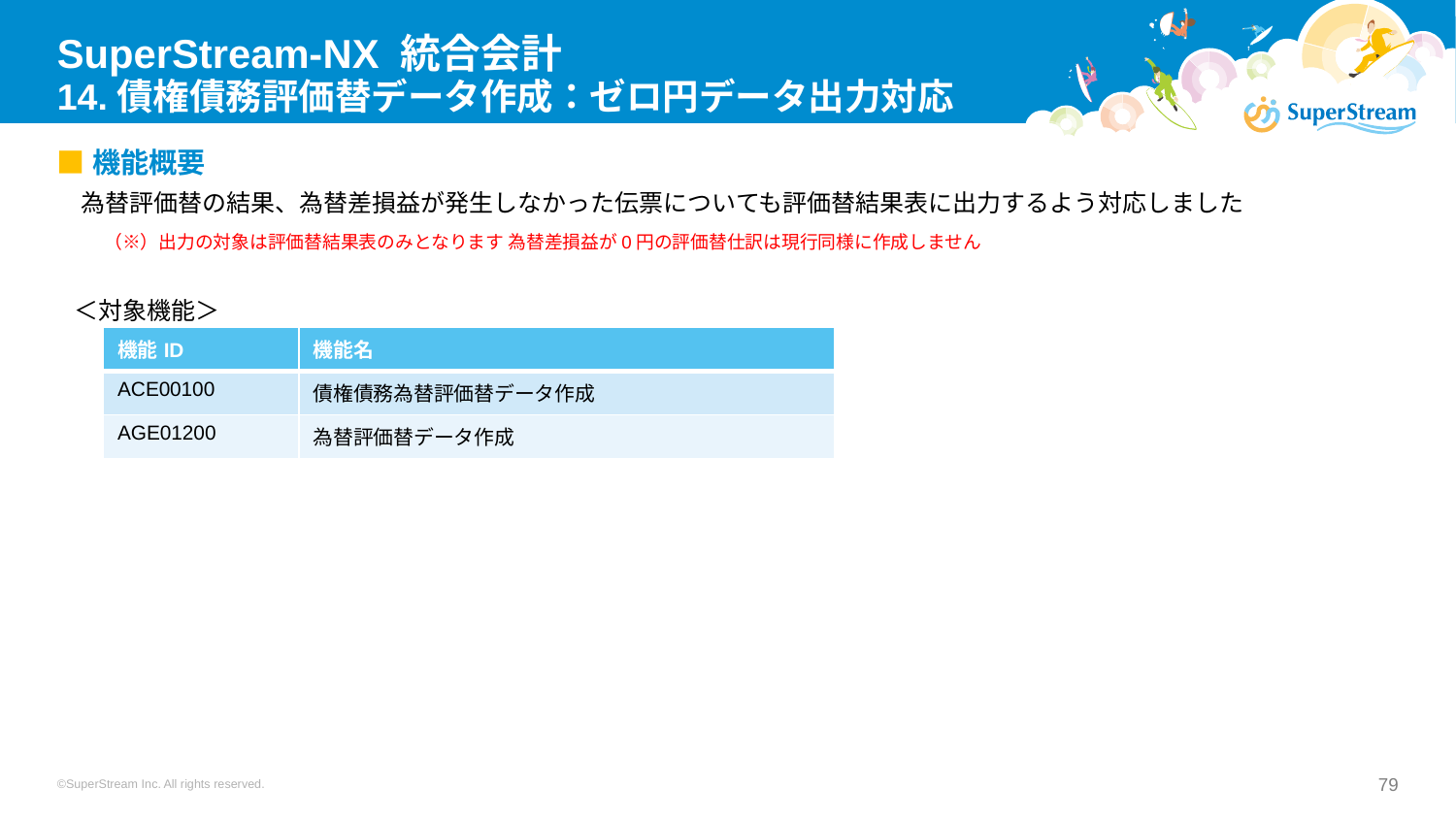

# SuperStream-NX 統合会計 14.債権債務評価替データ作成：ゼロ円データ出力対応
■機能概要
　為替評価替の結果、為替差損益が発生しなかった伝票についても評価替結果表に出力するよう対応しました

　（※）出力の対象は評価替結果表のみとなります 為替差損益が0円の評価替仕訳は現行同様に作成しません
＜対象機能＞

| 機能ID | 機能名 |
| --- | --- |
| ACE00100 | 債権債務為替評価替データ作成 |
| AGE01200 | 為替評価替データ作成 |
©SuperStream Inc. All rights reserved.
79